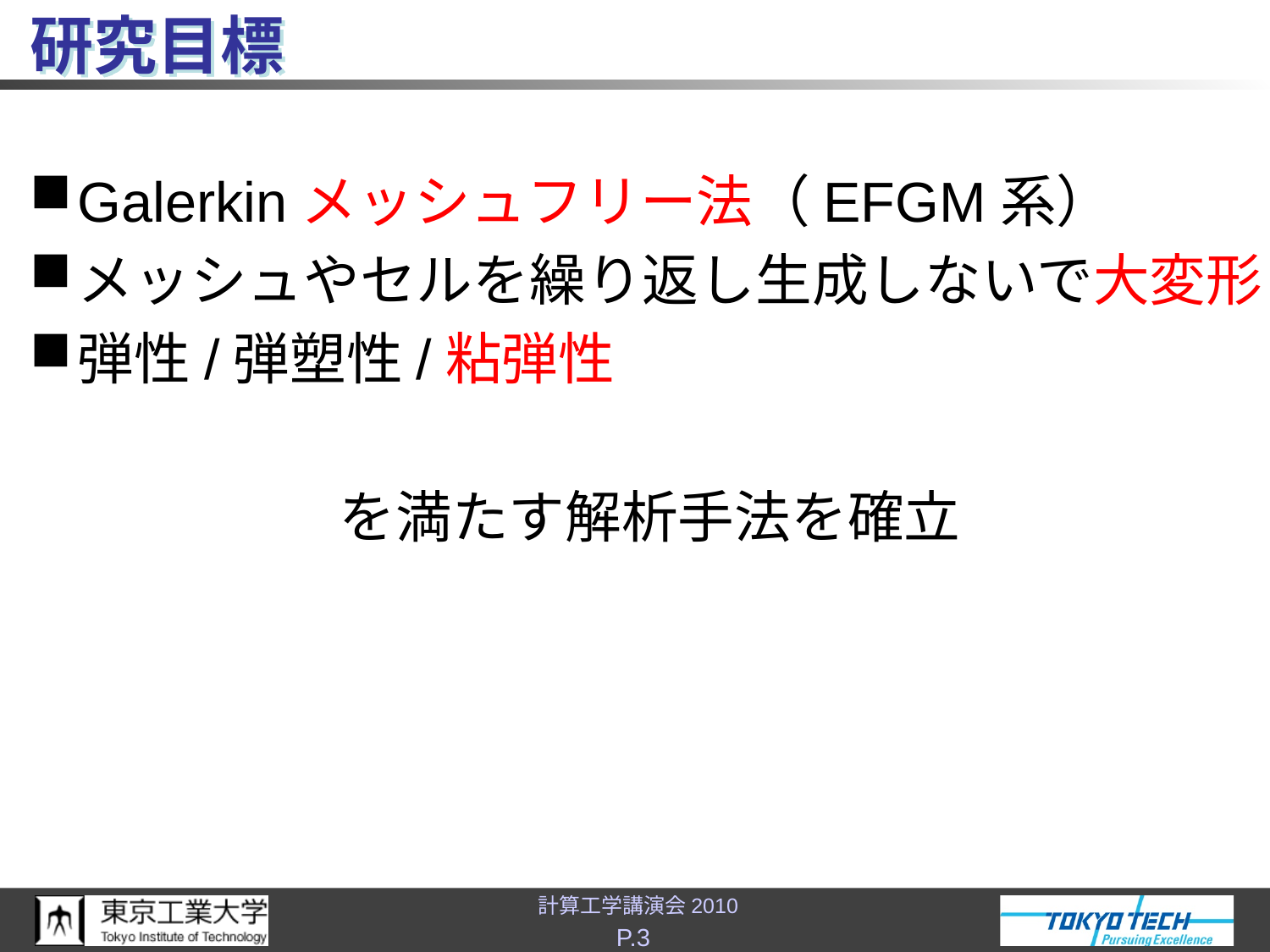

# 研究目標

Galerkinメッシュフリー法（EFGM系）
メッシュやセルを繰り返し生成しないで大変形
弾性/弾塑性/粘弾性

を満たす解析手法を確立